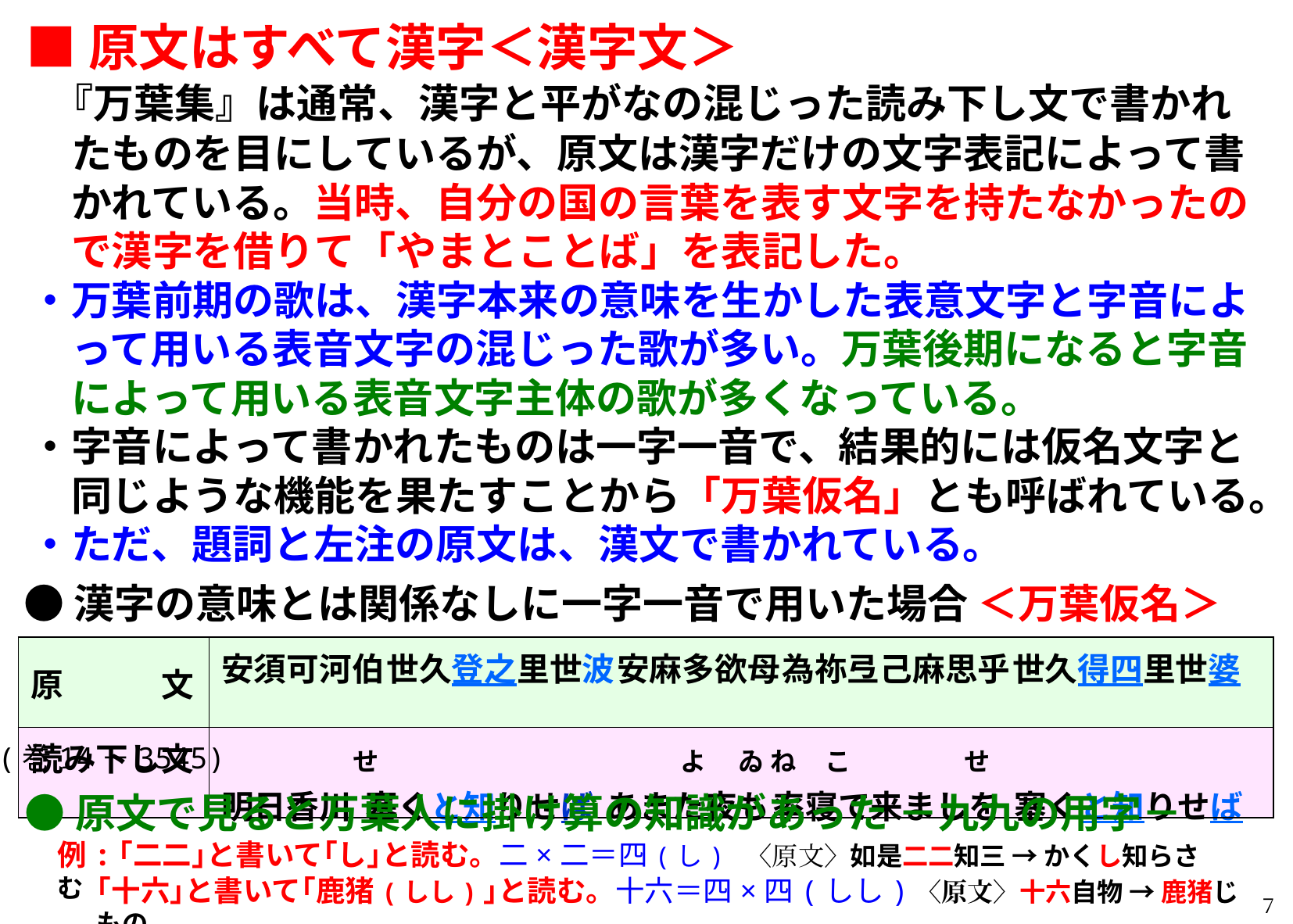

■原文はすべて漢字＜漢字文＞
 『万葉集』は通常、漢字と平がなの混じった読み下し文で書かれ
　たものを目にしているが、原文は漢字だけの文字表記によって書
　かれている。当時、自分の国の言葉を表す文字を持たなかったの
　で漢字を借りて「やまとことば」を表記した。
・万葉前期の歌は、漢字本来の意味を生かした表意文字と字音によ
　って用いる表音文字の混じった歌が多い。万葉後期になると字音
　によって用いる表音文字主体の歌が多くなっている。
・字音によって書かれたものは一字一音で、結果的には仮名文字と
　同じような機能を果たすことから「万葉仮名」とも呼ばれている。
・ただ、題詞と左注の原文は、漢文で書かれている。
●漢字の意味とは関係なしに一字一音で用いた場合 ＜万葉仮名＞
| 原　　　文 | 安須可河伯 世久登之里世波 安麻多欲母 為祢弖己麻思乎 世久得四里世婆 |
| --- | --- |
| 読み下し文 | せ　　　　　　　　　　 よ ゐ ね こ　　 　 せ 明日香川　塞くと知りせば　あまた夜も 率寝て来ましを　塞くと知りせば |
(巻14－3545)
●原文で見ると万葉人に掛け算の知識があった －九九の用字－
例:｢二二｣と書いて｢し｣と読む。二×二＝四(し) 〈原文〉如是二二知三 → かくし知らさむ
｢十六｣と書いて｢鹿猪(しし)｣と読む。十六＝四×四(しし)〈原文〉十六自物 → 鹿猪じもの
７